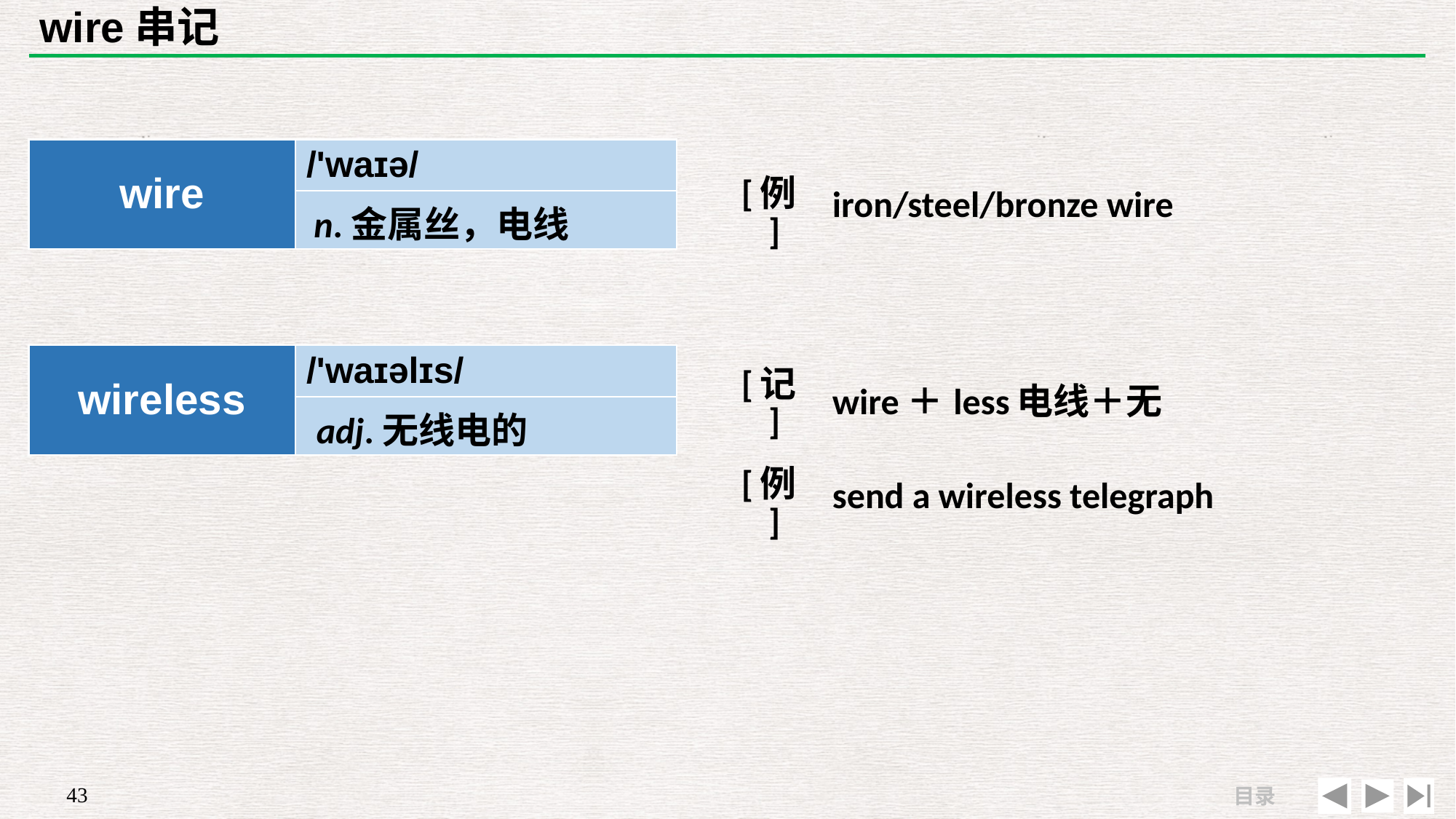

# wire串记

|  |  |
| --- | --- |
| [例] | iron/steel/bronze wire |
| wire | /'waɪə/ |
| --- | --- |
|  |  |
n.金属丝，电线
| wireless | /'waɪəlɪs/ |
| --- | --- |
|  |  |
| [记] | wire＋less电线＋无 |
| --- | --- |
| [例] | send a wireless telegraph |
adj.无线电的